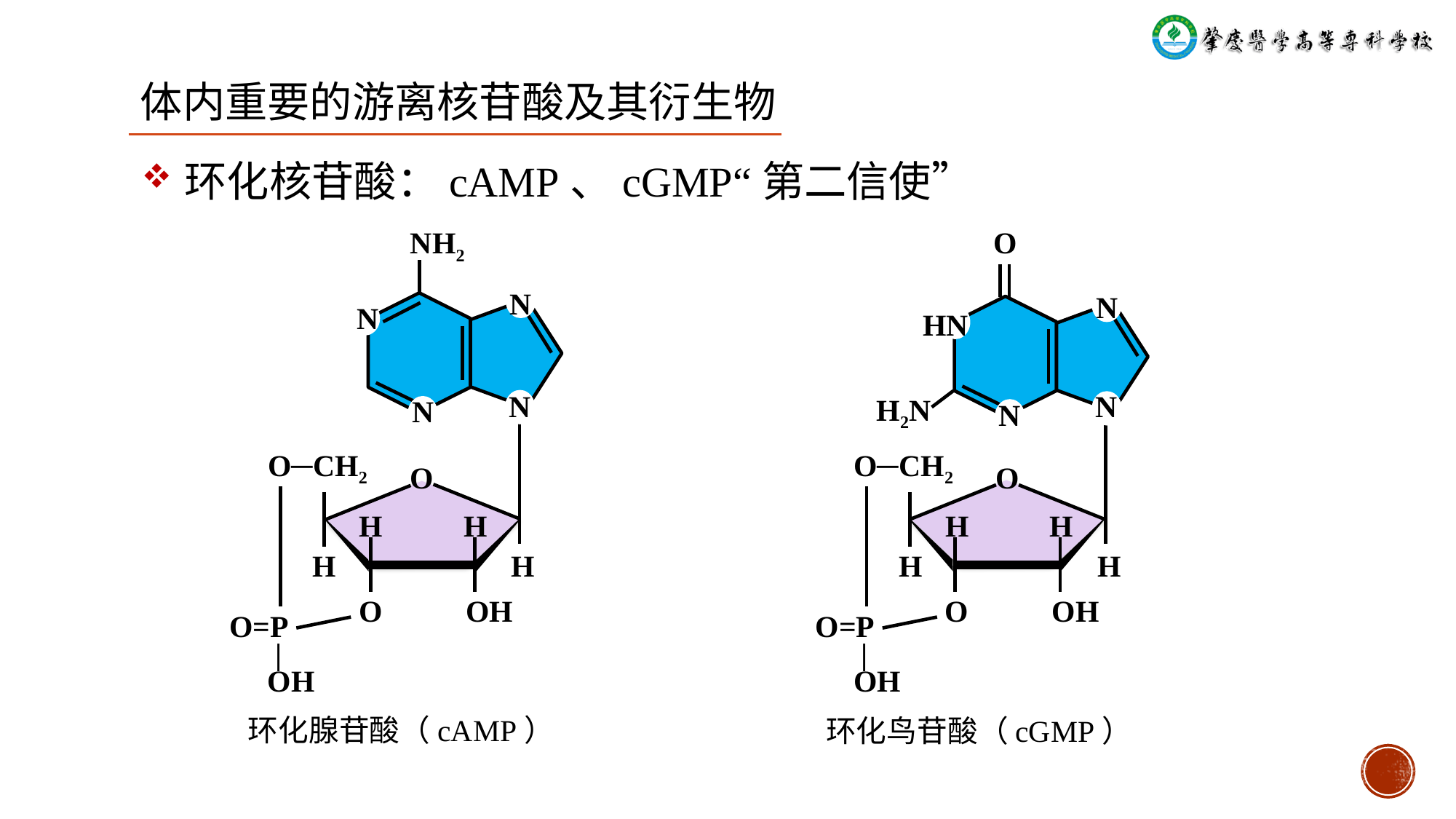

体内重要的游离核苷酸及其衍生物
环化核苷酸：cAMP、cGMP“第二信使”
NH2
O

N

N
N

HN

N
N

H2N

N
N

O
O
O─CH2
O─CH2

H
H
H
H

H
H
H
H
O
OH
O
OH
O=P
      |
     OH
O=P
      |
     OH
环化腺苷酸（cAMP）
环化鸟苷酸（cGMP）